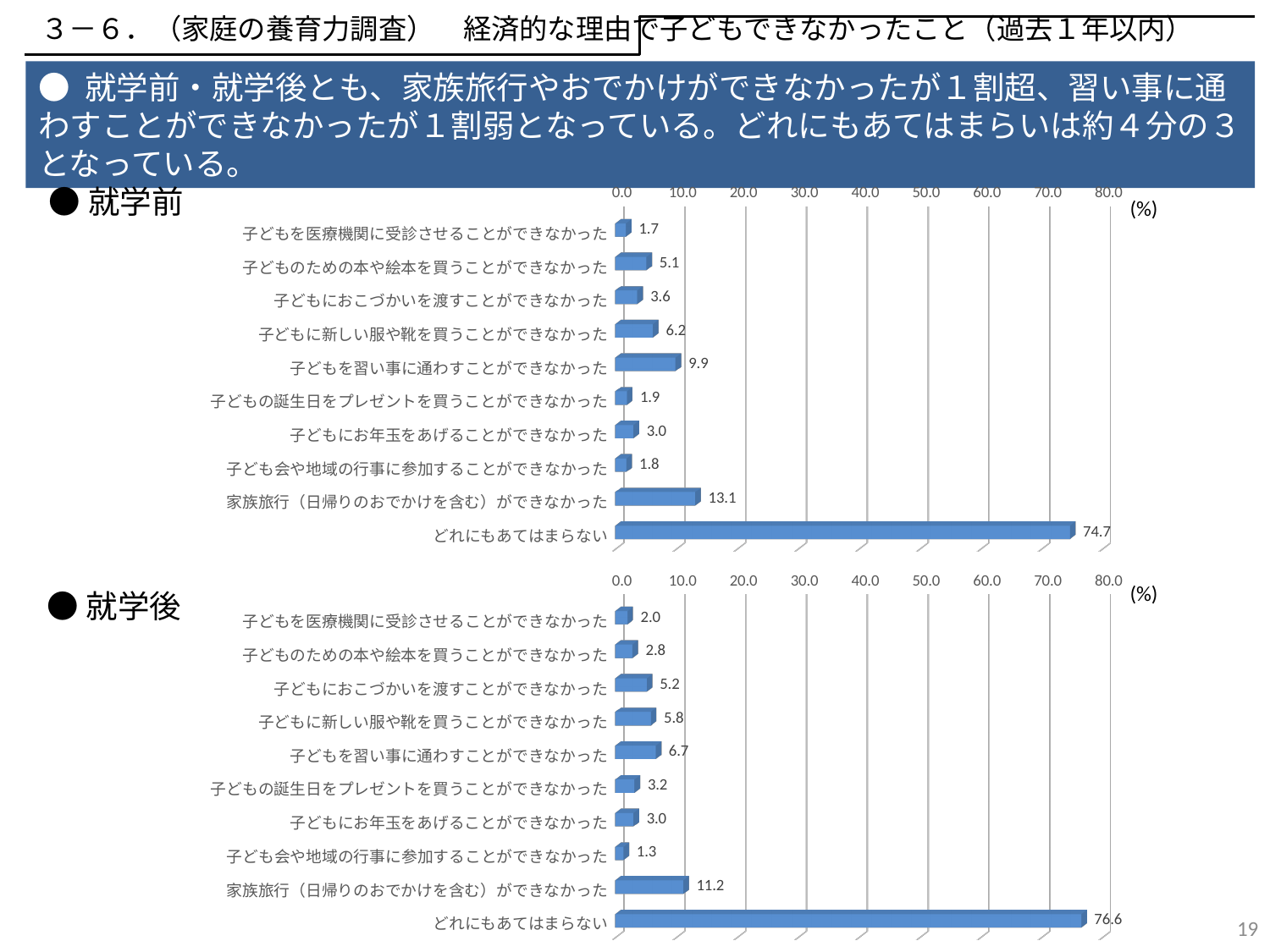

３－６．（家庭の養育力調査）　経済的な理由で子どもできなかったこと（過去１年以内）
● 就学前・就学後とも、家族旅行やおでかけができなかったが１割超、習い事に通わすことができなかったが１割弱となっている。どれにもあてはまらいは約４分の３となっている。
●就学前

[unsupported chart]

(%)

[unsupported chart]

(%)
●就学後
19